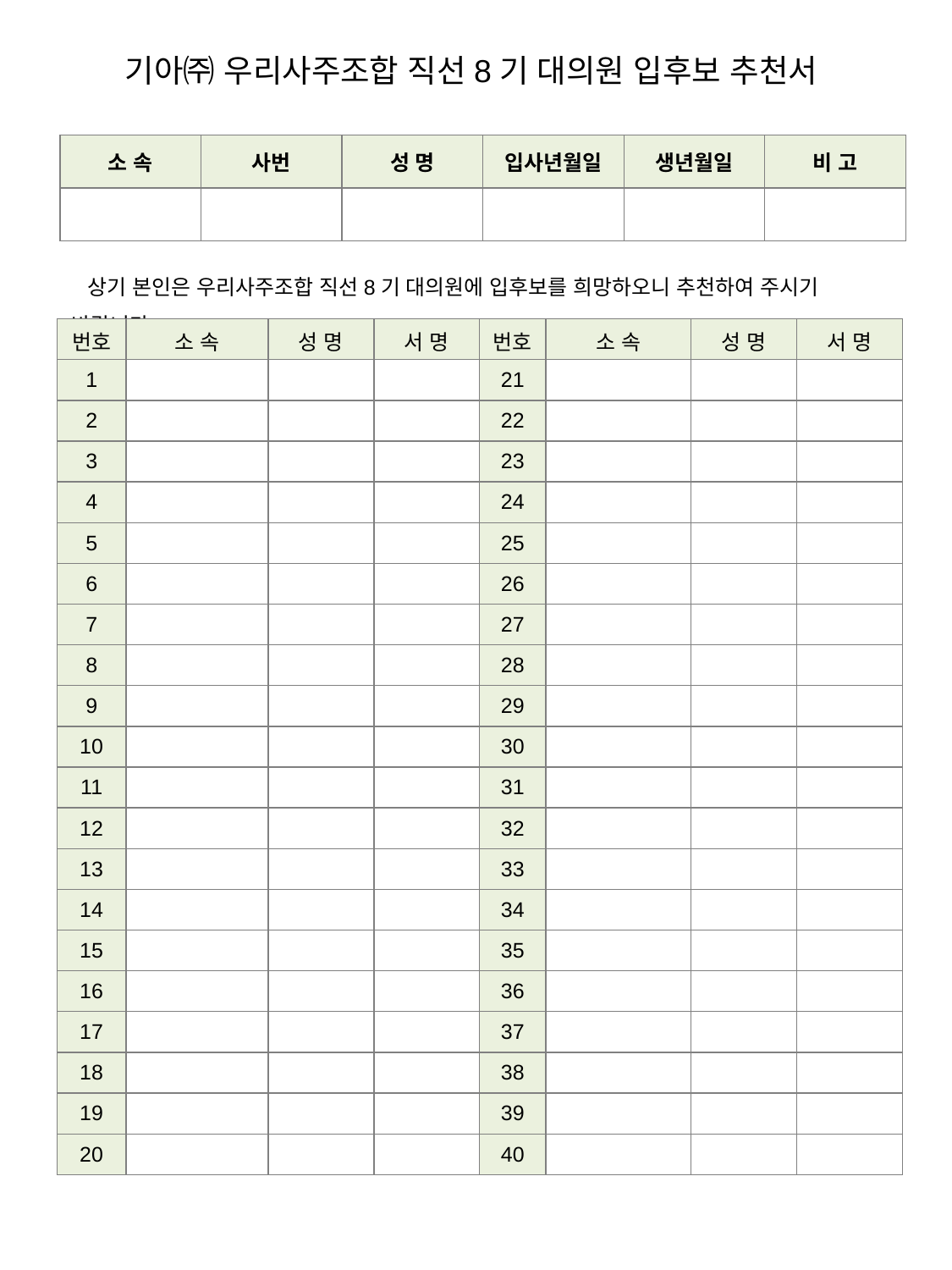

기아㈜ 우리사주조합 직선8기 대의원 입후보 추천서
| 소 속 | 사번 | 성 명 | 입사년월일 | 생년월일 | 비 고 |
| --- | --- | --- | --- | --- | --- |
|  |  |  |  |  |  |
  상기 본인은 우리사주조합 직선8기 대의원에 입후보를 희망하오니 추천하여 주시기 바랍니다.
| 번호 | 소 속 | 성 명 | 서 명 | 번호 | 소 속 | 성 명 | 서 명 |
| --- | --- | --- | --- | --- | --- | --- | --- |
| 1 |  |  |  | 21 |  |  |  |
| 2 |  |  |  | 22 |  |  |  |
| 3 |  |  |  | 23 |  |  |  |
| 4 |  |  |  | 24 |  |  |  |
| 5 |  |  |  | 25 |  |  |  |
| 6 |  |  |  | 26 |  |  |  |
| 7 |  |  |  | 27 |  |  |  |
| 8 |  |  |  | 28 |  |  |  |
| 9 |  |  |  | 29 |  |  |  |
| 10 |  |  |  | 30 |  |  |  |
| 11 |  |  |  | 31 |  |  |  |
| 12 |  |  |  | 32 |  |  |  |
| 13 |  |  |  | 33 |  |  |  |
| 14 |  |  |  | 34 |  |  |  |
| 15 |  |  |  | 35 |  |  |  |
| 16 |  |  |  | 36 |  |  |  |
| 17 |  |  |  | 37 |  |  |  |
| 18 |  |  |  | 38 |  |  |  |
| 19 |  |  |  | 39 |  |  |  |
| 20 |  |  |  | 40 |  |  |  |